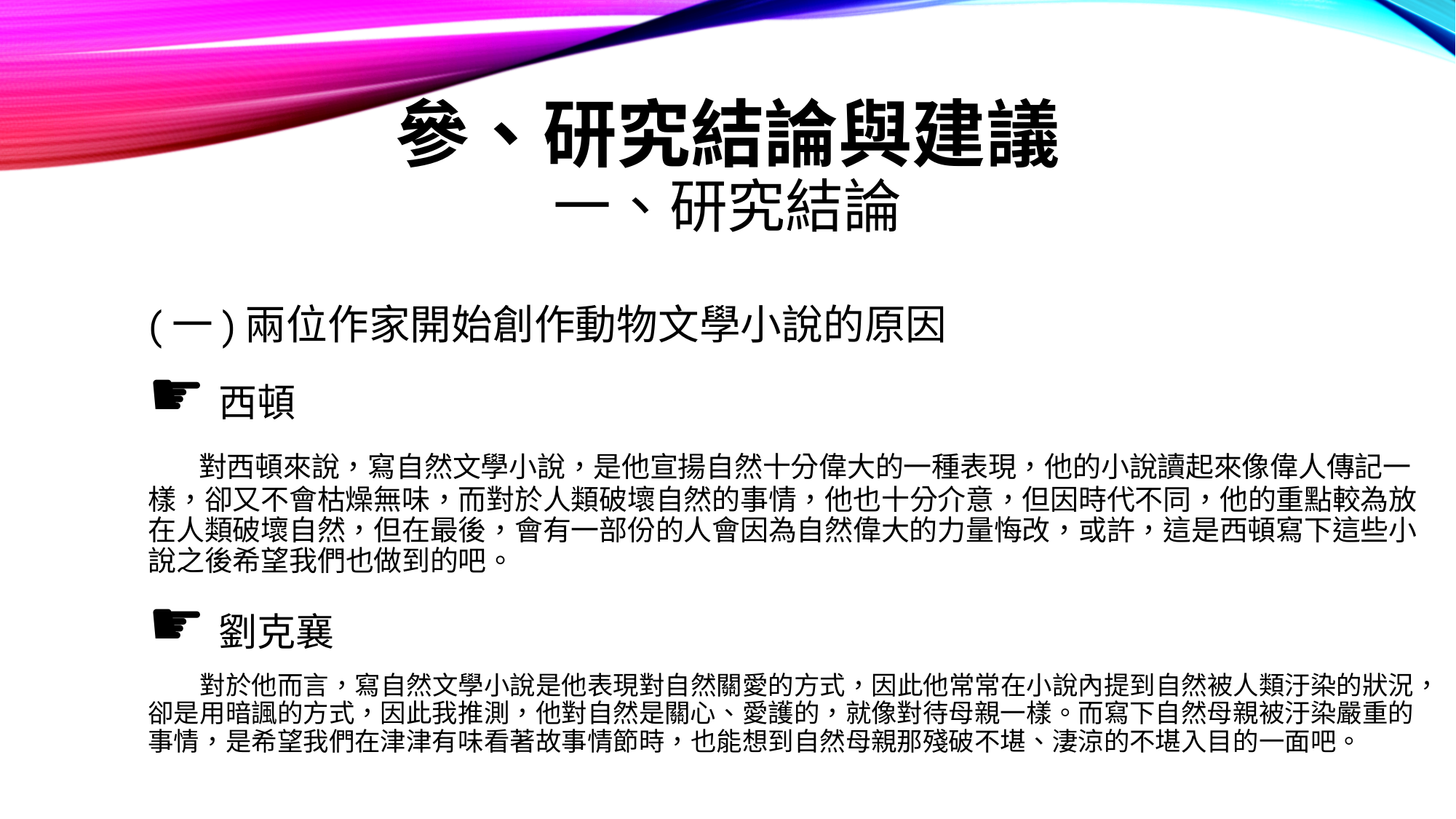

# 參、研究結論與建議 一、研究結論

(一)兩位作家開始創作動物文學小說的原因
☛西頓
     對西頓來說，寫自然文學小說，是他宣揚自然十分偉大的一種表現，他的小說讀起來像偉人傳記一樣，卻又不會枯燥無味，而對於人類破壞自然的事情，他也十分介意，但因時代不同，他的重點較為放在人類破壞自然，但在最後，會有一部份的人會因為自然偉大的力量悔改，或許，這是西頓寫下這些小說之後希望我們也做到的吧。
☛劉克襄
        對於他而言，寫自然文學小說是他表現對自然關愛的方式，因此他常常在小說內提到自然被人類汙染的狀況，卻是用暗諷的方式，因此我推測，他對自然是關心、愛護的，就像對待母親一樣。而寫下自然母親被汙染嚴重的事情，是希望我們在津津有味看著故事情節時，也能想到自然母親那殘破不堪、淒涼的不堪入目的一面吧。